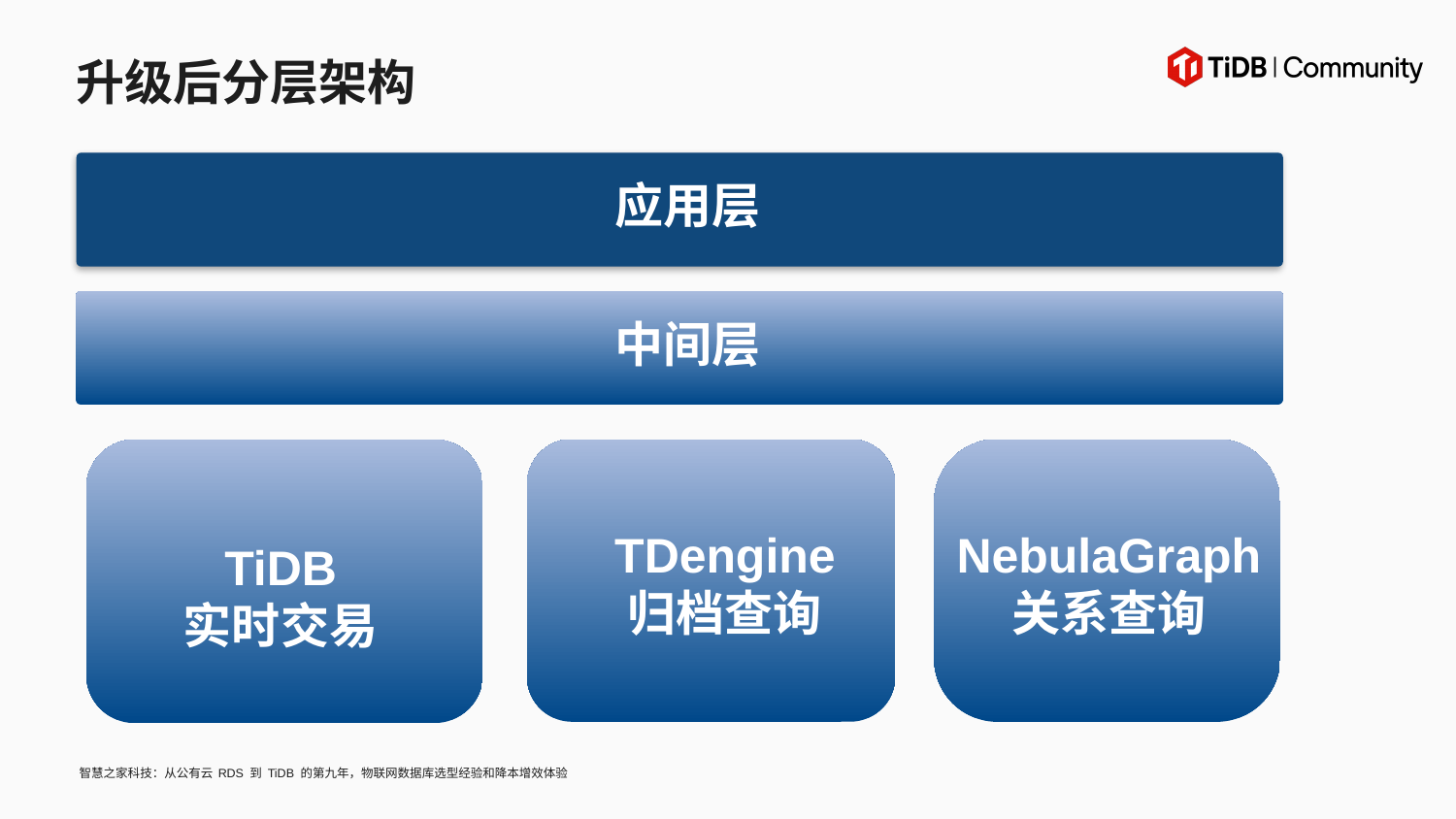

# 升级后分层架构

应用层

中间层

NebulaGraph
关系查询
TDengine
归档查询
TiDB
实时交易
智慧之家科技：从公有云 RDS 到 TiDB 的第九年，物联网数据库选型经验和降本增效体验